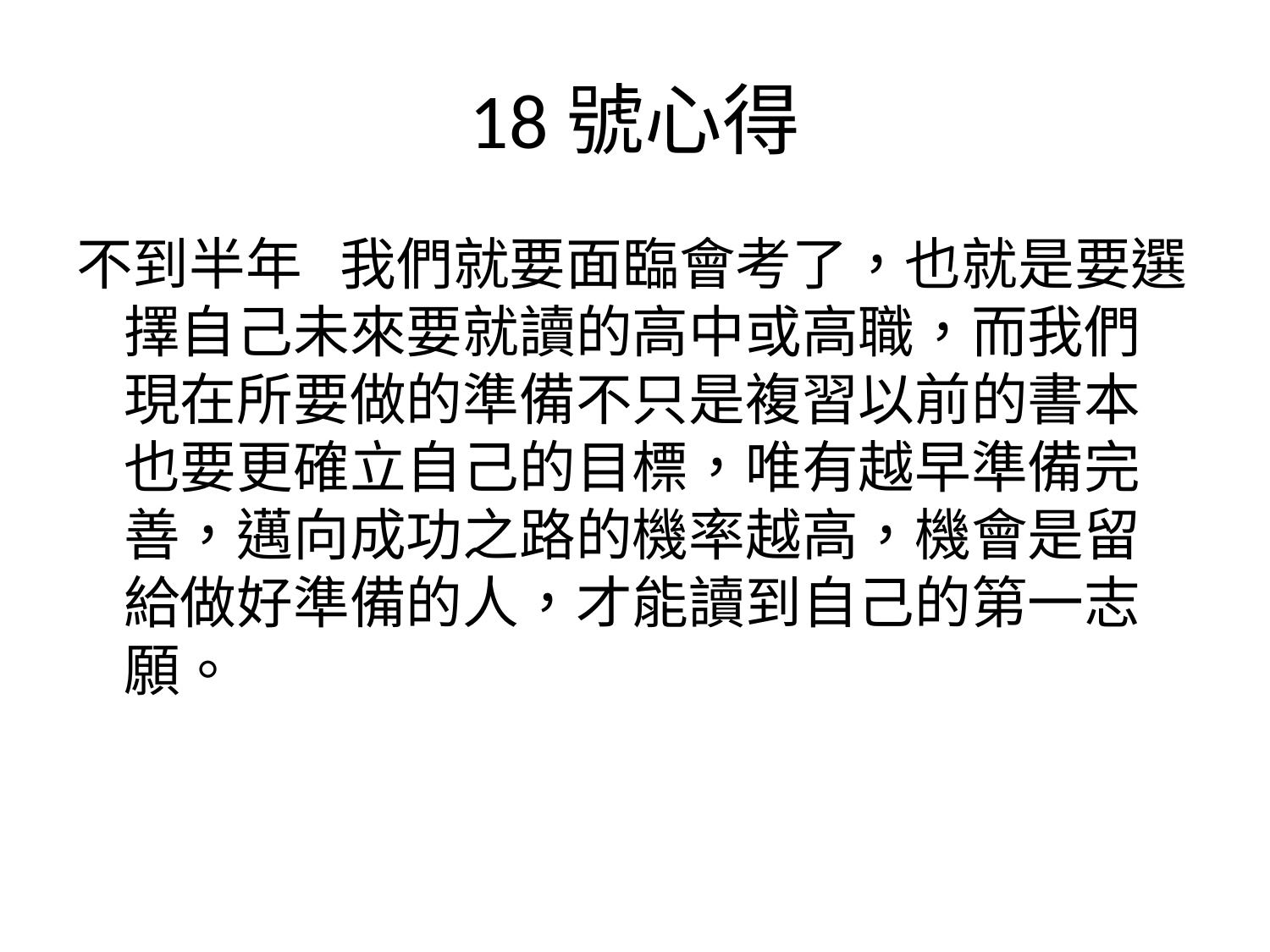

# 18號心得
不到半年   我們就要面臨會考了，也就是要選擇自己未來要就讀的高中或高職，而我們現在所要做的準備不只是複習以前的書本也要更確立自己的目標，唯有越早準備完善，邁向成功之路的機率越高，機會是留給做好準備的人，才能讀到自己的第一志願。